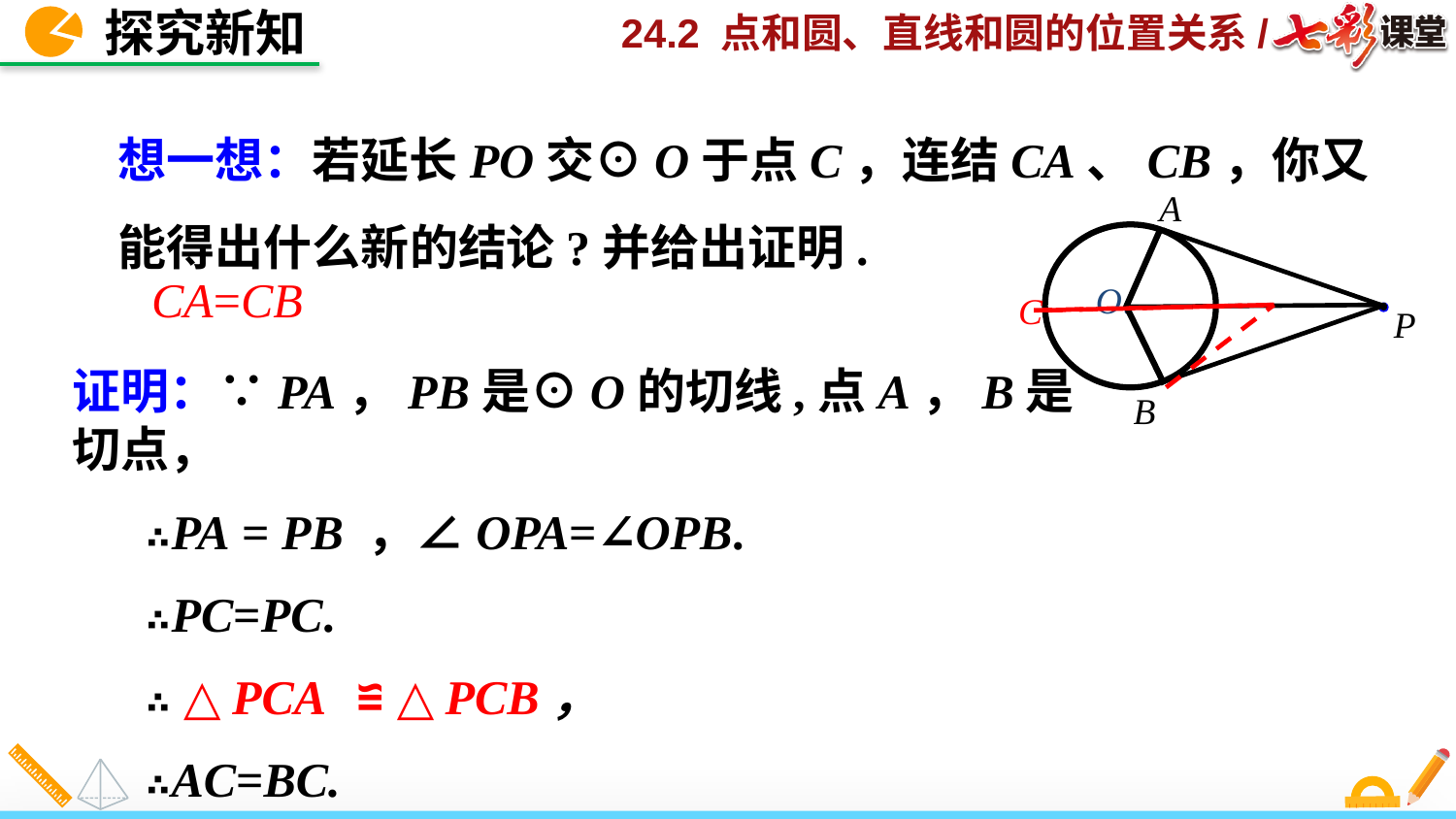

探究新知

想一想：若延长PO交⊙O于点C，连结CA、CB，你又能得出什么新的结论?并给出证明.
A

B

O.
P

CA=CB
C
证明：∵PA，PB是⊙O的切线,点A，B是切点，
      ∴PA = PB ，∠OPA=∠OPB.
      ∴PC=PC.
      ∴ △PCA ≌ △PCB，
      ∴AC=BC.